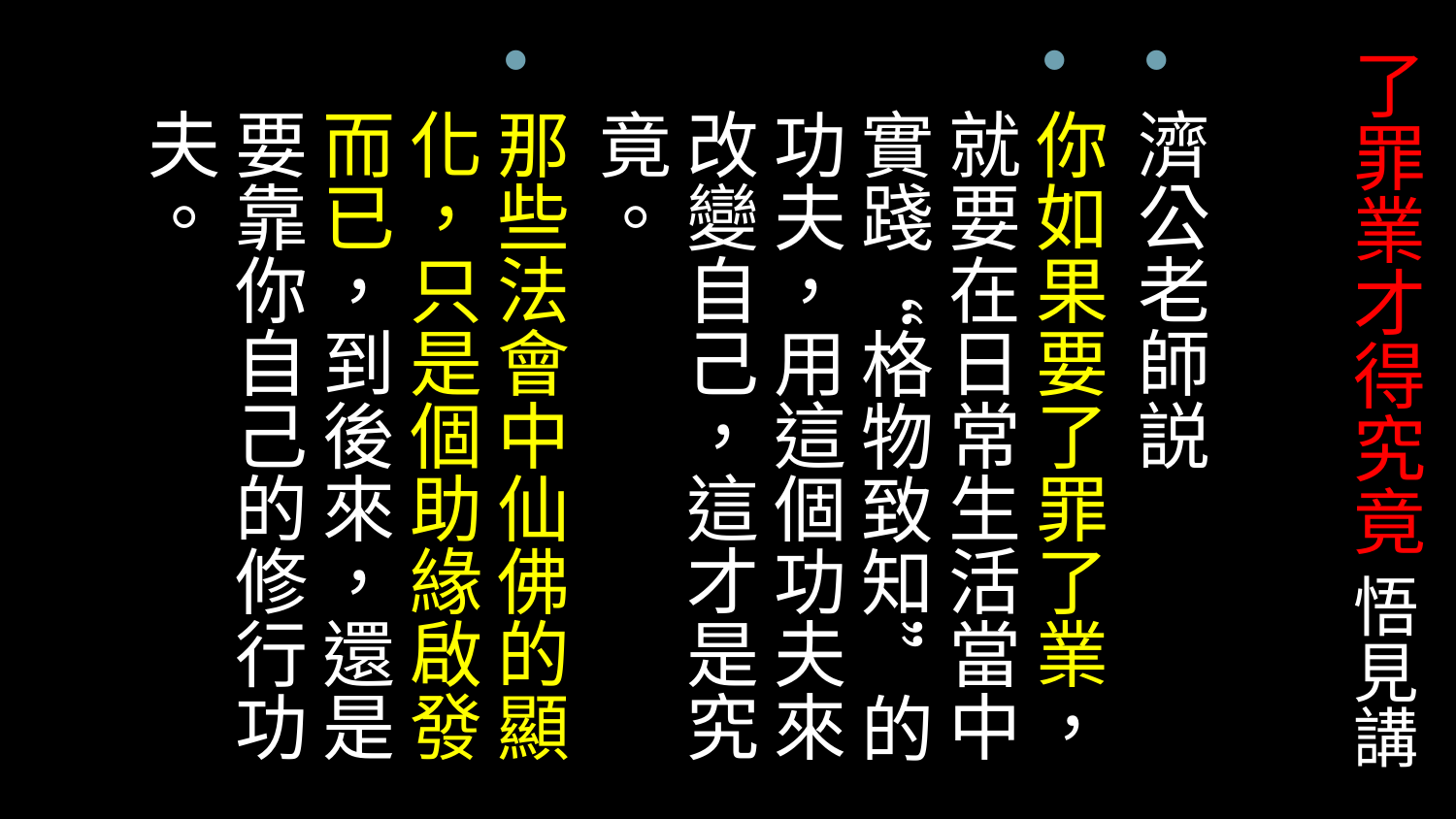

# 了罪業才得究竟 悟見講
濟公老師説
你如果要了罪了業，就要在日常生活當中實踐“格物致知”的功夫，用這個功夫來改變自己，這才是究竟。
那些法會中仙佛的顯化，只是個助緣啟發而已，到後來，還是要靠你自己的修行功夫。